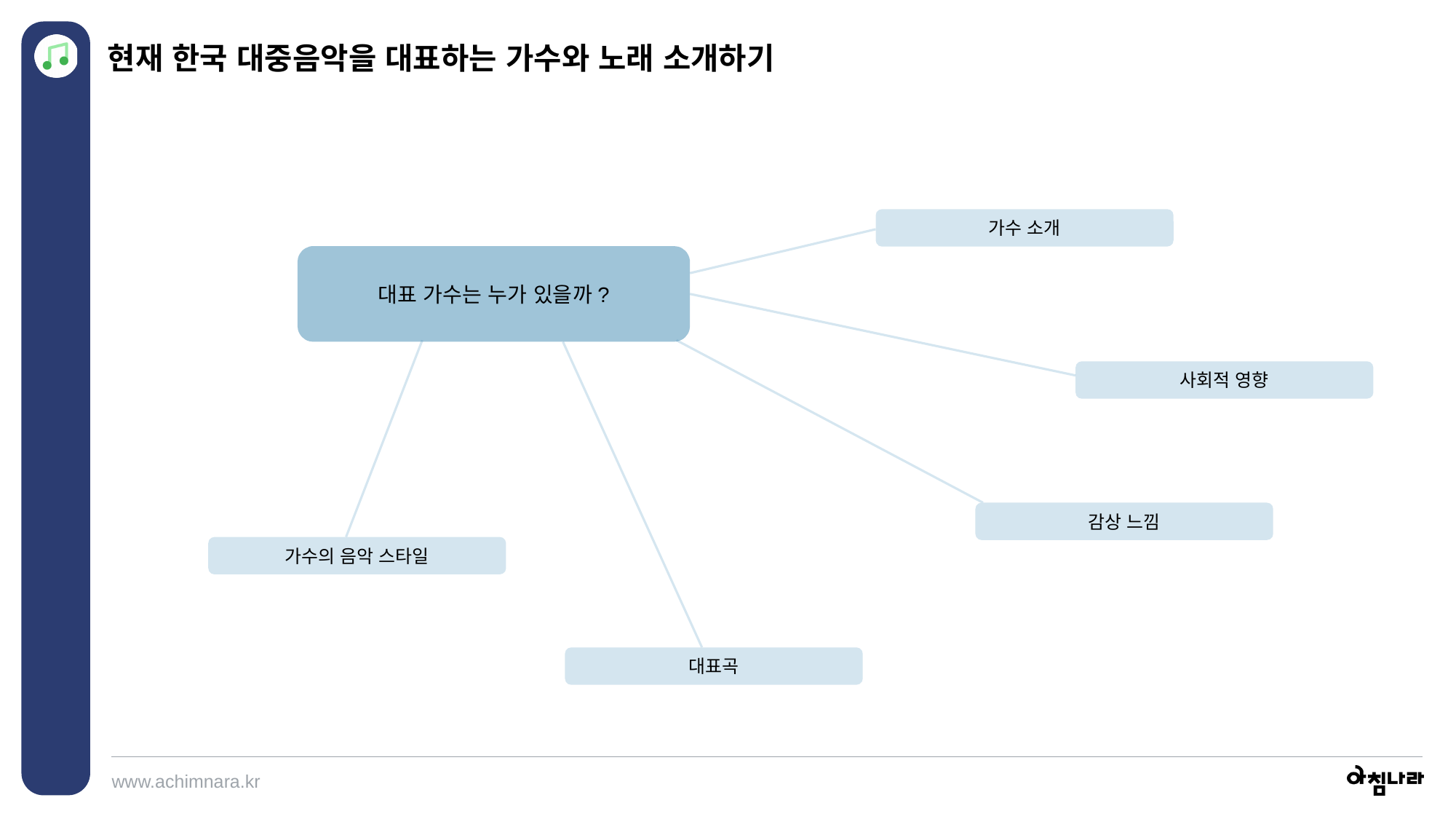

현재 한국 대중음악을 대표하는 가수와 노래 소개하기
가수 소개
대표 가수는 누가 있을까?
사회적 영향
감상 느낌
가수의 음악 스타일
대표곡